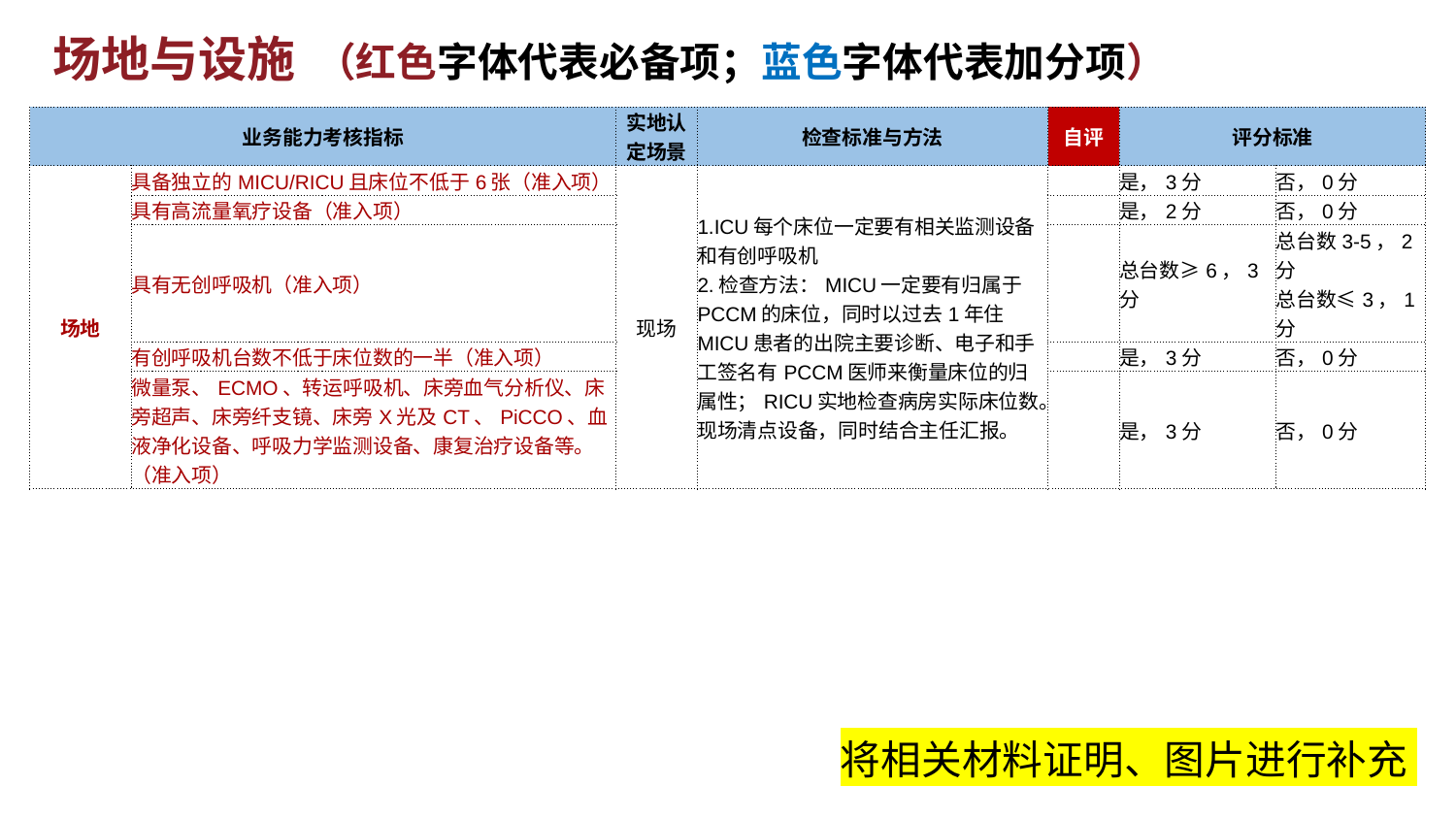

场地与设施  （红色字体代表必备项；蓝色字体代表加分项）
| 业务能力考核指标 |  | 实地认定场景 | 检查标准与方法 | 自评 | 评分标准 |  |
| --- | --- | --- | --- | --- | --- | --- |
| 场地 | 具备独立的MICU/RICU且床位不低于6张（准入项） | 现场 | 1.ICU每个床位一定要有相关监测设备和有创呼吸机 2.检查方法：MICU一定要有归属于PCCM的床位，同时以过去1年住MICU患者的出院主要诊断、电子和手工签名有PCCM医师来衡量床位的归属性；RICU实地检查病房实际床位数。现场清点设备，同时结合主任汇报。 |  | 是，3分 | 否，0分 |
|  | 具有高流量氧疗设备（准入项） |  |  |  | 是，2分 | 否，0分 |
|  | 具有无创呼吸机（准入项） |  |  |  | 总台数≥6，3分 | 总台数3-5，2分 总台数≤3，1分 |
|  | 有创呼吸机台数不低于床位数的一半（准入项） |  |  |  | 是，3分 | 否，0分 |
|  | 微量泵、ECMO、转运呼吸机、床旁血气分析仪、床旁超声、床旁纤支镜、床旁X光及CT、PiCCO、血液净化设备、呼吸力学监测设备、康复治疗设备等。（准入项） |  |  |  | 是，3分 | 否，0分 |
将相关材料证明、图片进行补充